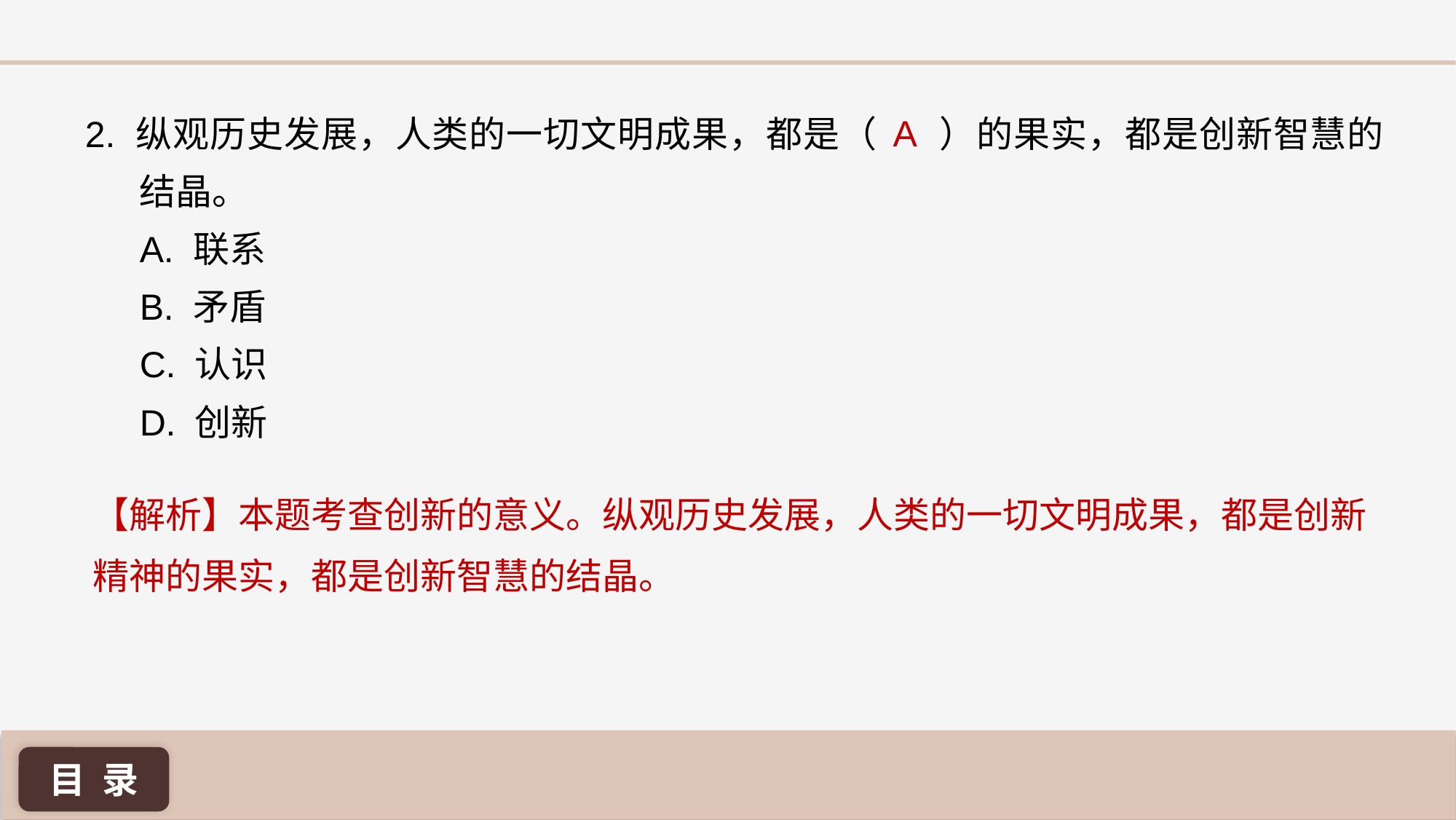

A
2. 纵观历史发展，人类的一切文明成果，都是（       ）的果实，都是创新智慧的结晶。
A. 联系
B. 矛盾
C. 认识
D. 创新
【解析】本题考查创新的意义。纵观历史发展，人类的一切文明成果，都是创新精神的果实，都是创新智慧的结晶。